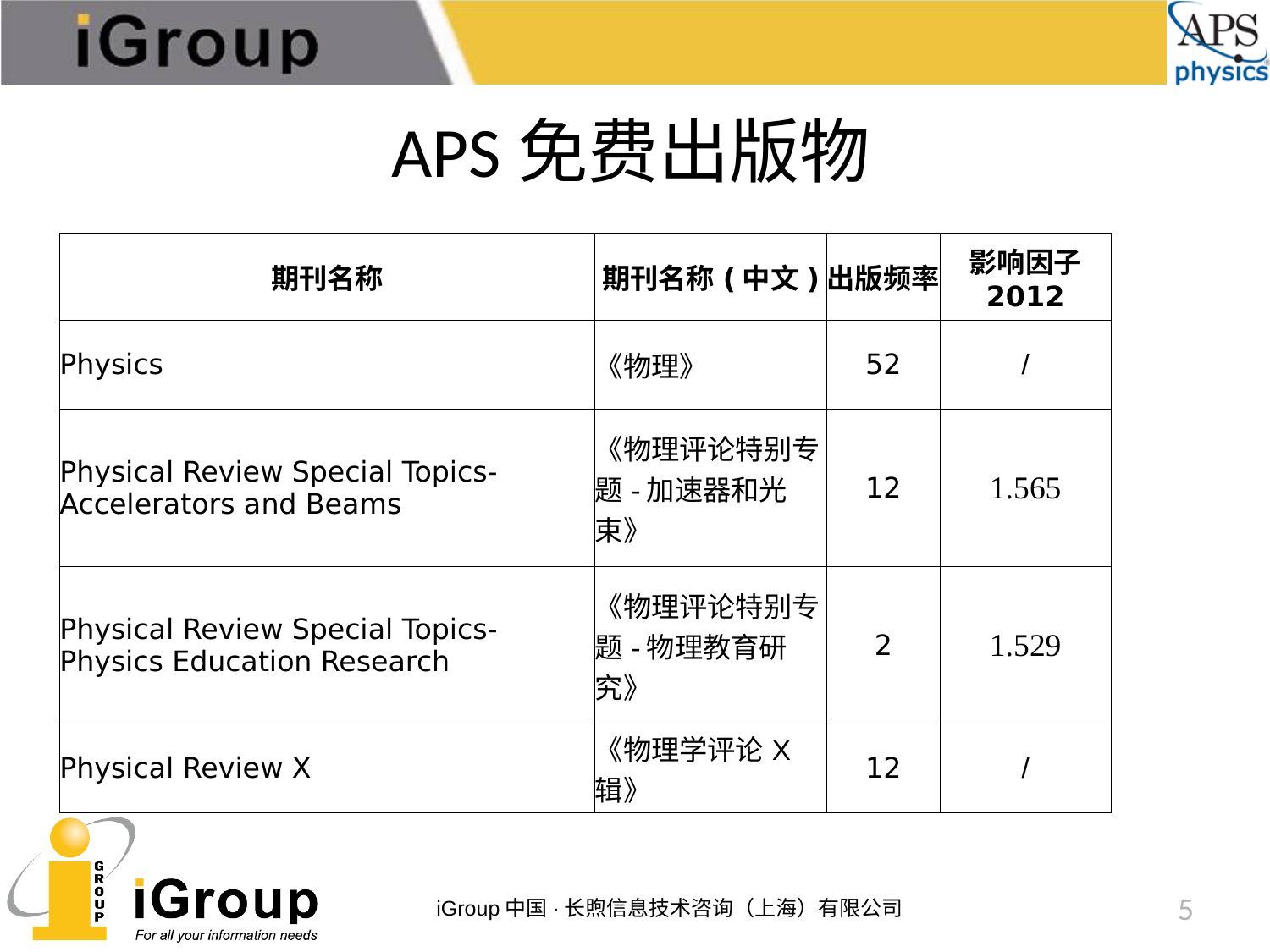

# APS免费出版物
| 期刊名称 | 期刊名称(中文) | 出版频率 | 影响因子 2012 |
| --- | --- | --- | --- |
| Physics | 《物理》 | 52 | / |
| Physical Review Special Topics- Accelerators and Beams | 《物理评论特别专题-加速器和光束》 | 12 | 1.565 |
| Physical Review Special Topics-Physics Education Research | 《物理评论特别专题-物理教育研究》 | 2 | 1.529 |
| Physical Review X | 《物理学评论X辑》 | 12 | / |
iGroup中国·长煦信息技术咨询（上海）有限公司
5